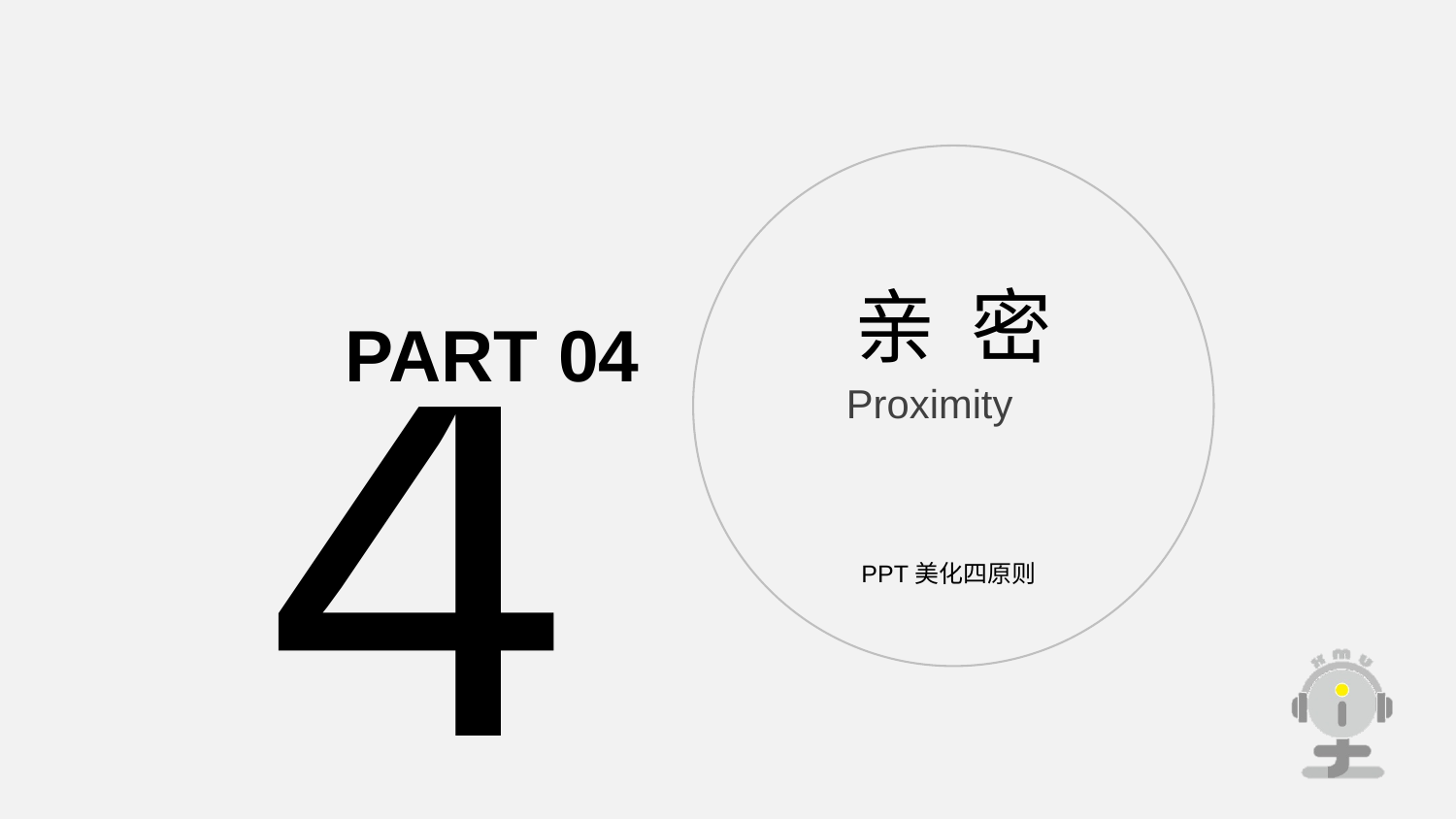

4

亲  密
Proximity

PART 04
PPT美化四原则